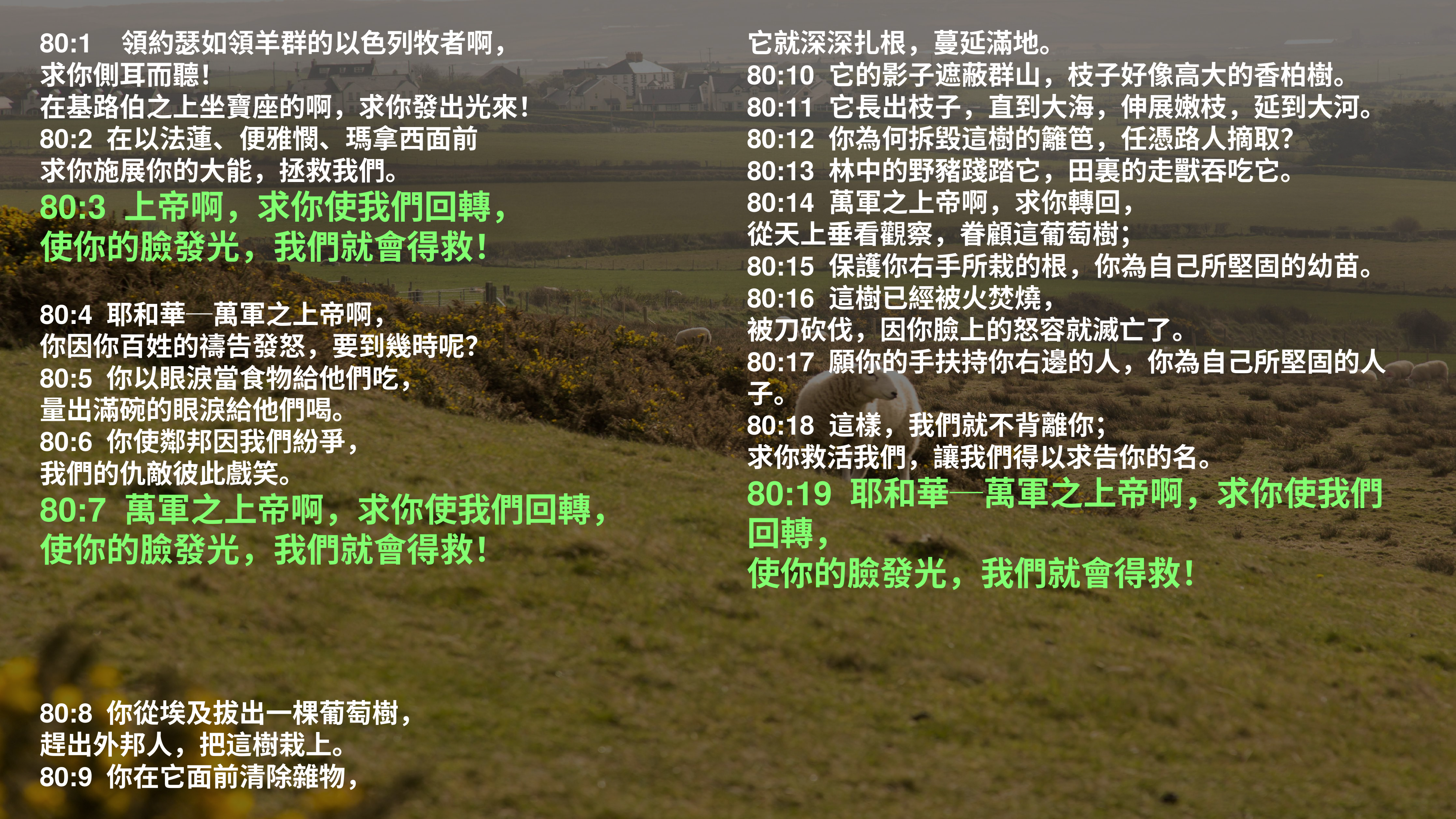

80:1   領約瑟如領羊群的以色列牧者啊，
求你側耳而聽！
在基路伯之上坐寶座的啊，求你發出光來！
80:2 在以法蓮、便雅憫、瑪拿西面前
求你施展你的大能，拯救我們。
80:3 上帝啊，求你使我們回轉，
使你的臉發光，我們就會得救！

80:4 耶和華─萬軍之上帝啊，
你因你百姓的禱告發怒，要到幾時呢？
80:5 你以眼淚當食物給他們吃，
量出滿碗的眼淚給他們喝。
80:6 你使鄰邦因我們紛爭，
我們的仇敵彼此戲笑。
80:7 萬軍之上帝啊，求你使我們回轉，
使你的臉發光，我們就會得救！

80:8 你從埃及拔出一棵葡萄樹，
趕出外邦人，把這樹栽上。
80:9 你在它面前清除雜物，
它就深深扎根，蔓延滿地。
80:10 它的影子遮蔽群山，枝子好像高大的香柏樹。
80:11 它長出枝子，直到大海，伸展嫩枝，延到大河。
80:12 你為何拆毀這樹的籬笆，任憑路人摘取？
80:13 林中的野豬踐踏它，田裏的走獸吞吃它。
80:14 萬軍之上帝啊，求你轉回，
從天上垂看觀察，眷顧這葡萄樹；
80:15 保護你右手所栽的根，你為自己所堅固的幼苗。
80:16 這樹已經被火焚燒，
被刀砍伐，因你臉上的怒容就滅亡了。
80:17 願你的手扶持你右邊的人，你為自己所堅固的人子。
80:18 這樣，我們就不背離你；
求你救活我們，讓我們得以求告你的名。
80:19 耶和華─萬軍之上帝啊，求你使我們回轉，
使你的臉發光，我們就會得救！